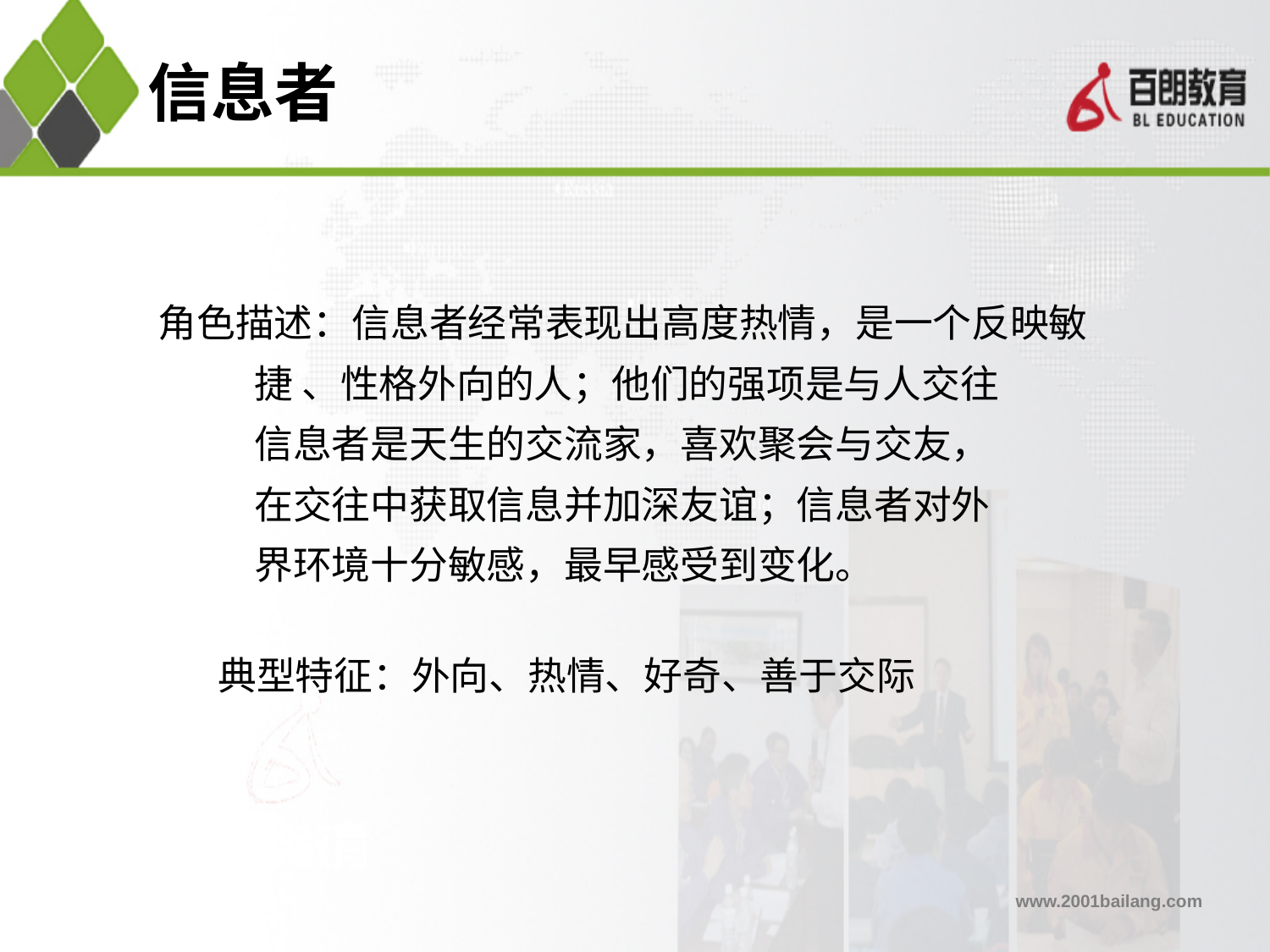

# 信息者
角色描述：信息者经常表现出高度热情，是一个反映敏
          捷 、性格外向的人；他们的强项是与人交往
          信息者是天生的交流家，喜欢聚会与交友，
          在交往中获取信息并加深友谊；信息者对外
          界环境十分敏感，最早感受到变化。
典型特征：外向、热情、好奇、善于交际